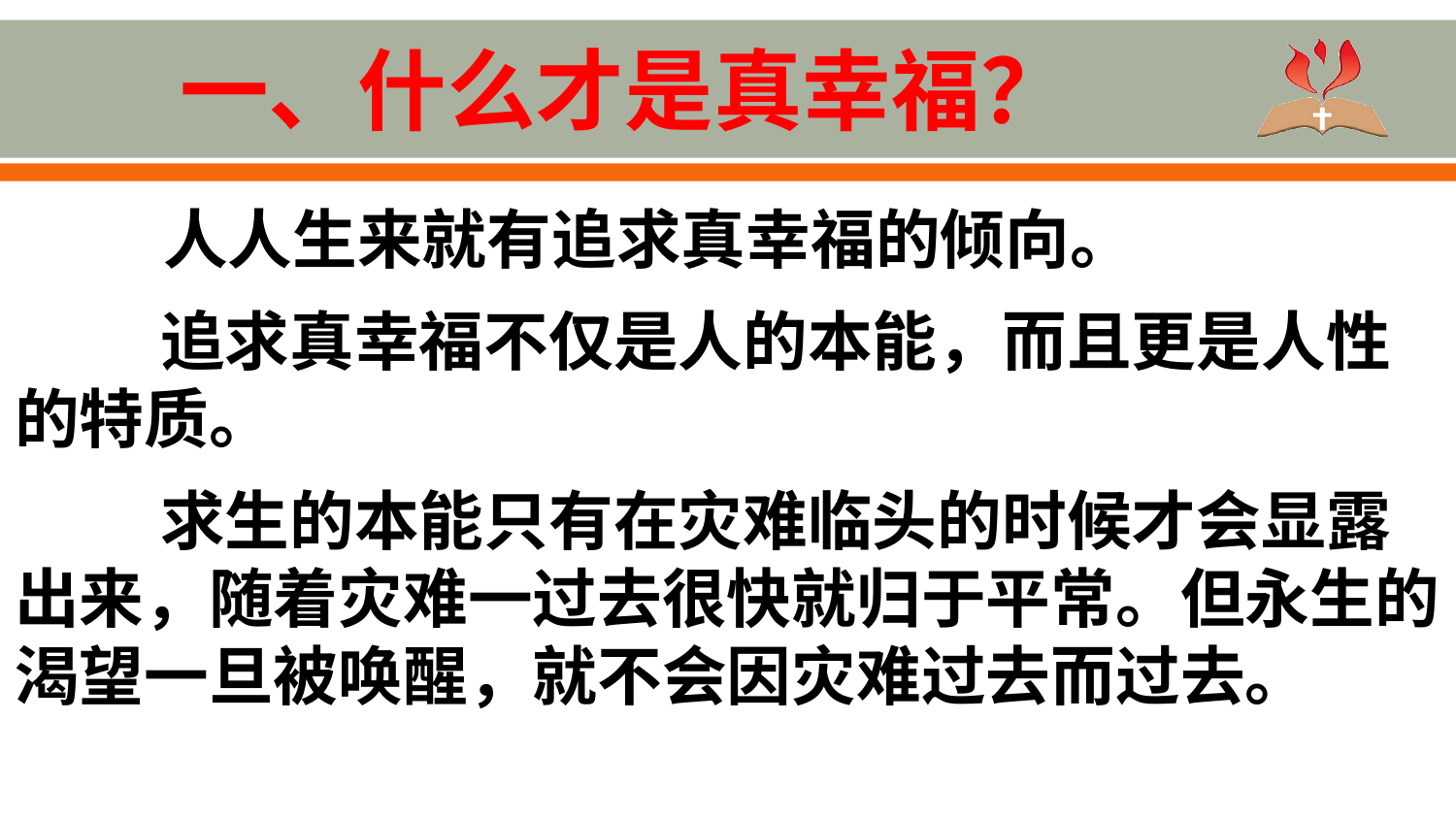

# 一、什么才是真幸福？
         人人生来就有追求真幸福的倾向。
追求真幸福不仅是人的本能，而且更是人性的特质。
求生的本能只有在灾难临头的时候才会显露出来，随着灾难一过去很快就归于平常。但永生的渴望一旦被唤醒，就不会因灾难过去而过去。